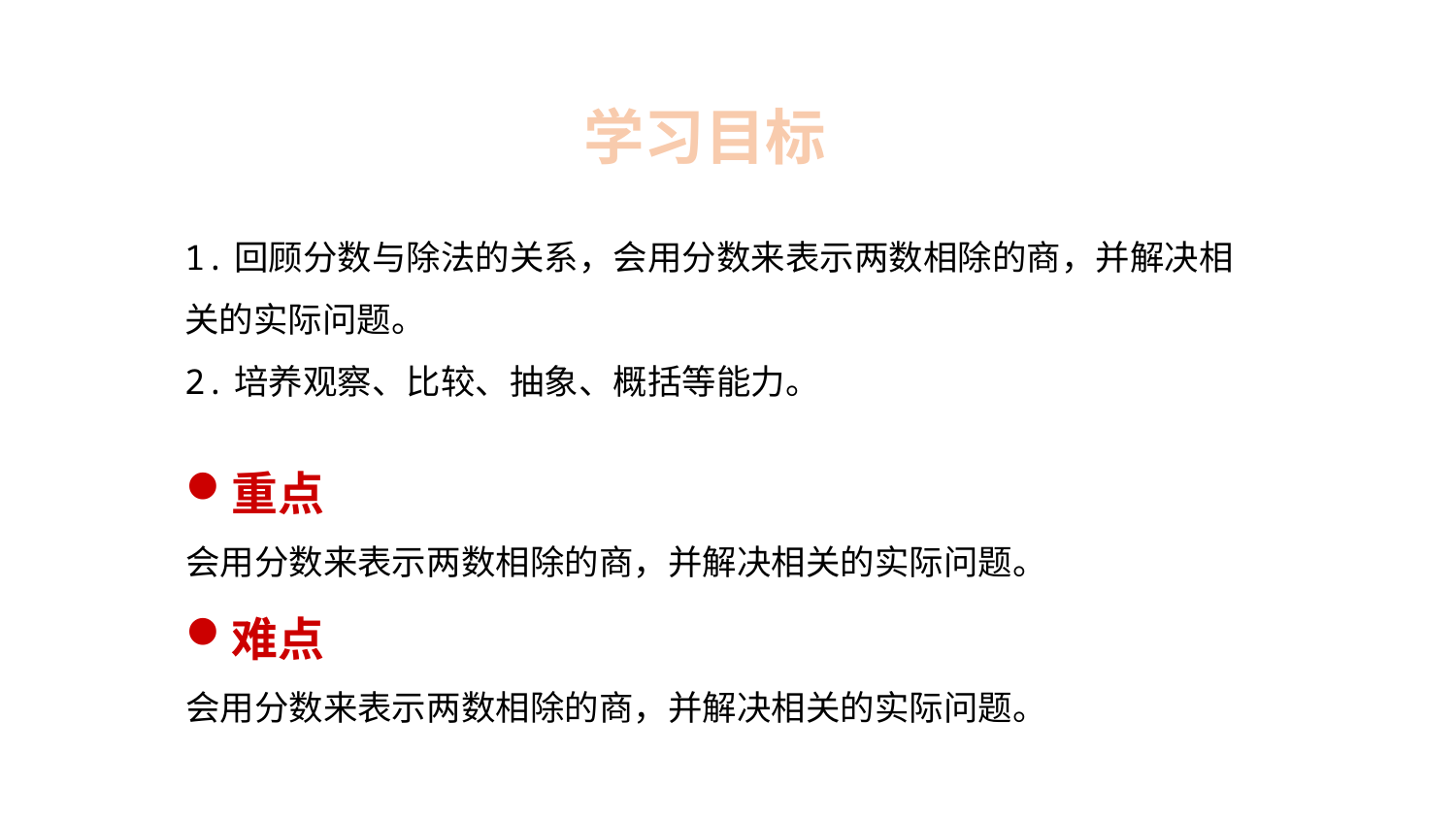

学习目标
1.回顾分数与除法的关系，会用分数来表示两数相除的商，并解决相关的实际问题。
2.培养观察、比较、抽象、概括等能力。
重点
会用分数来表示两数相除的商，并解决相关的实际问题。
难点
会用分数来表示两数相除的商，并解决相关的实际问题。